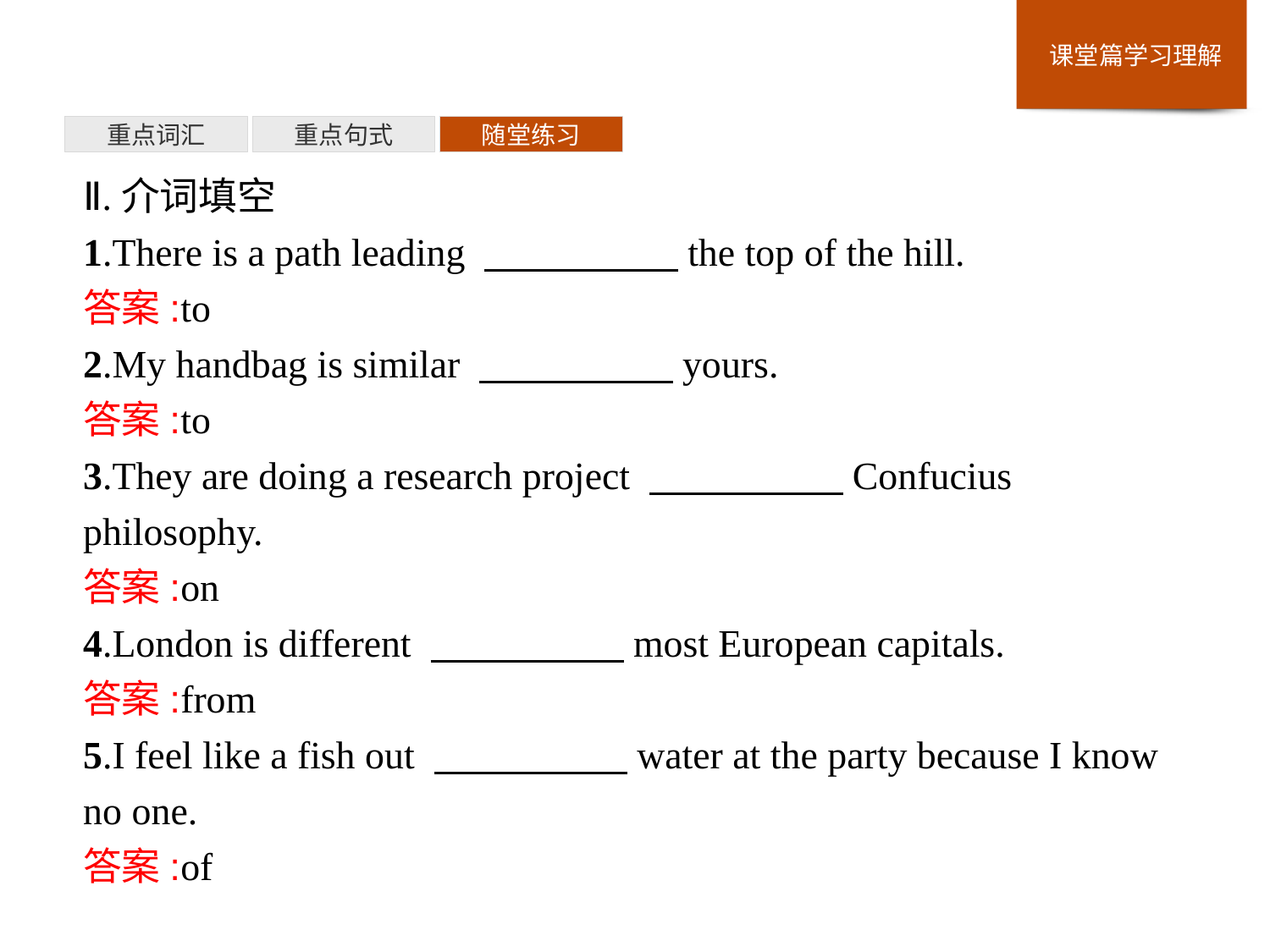

重点词汇
重点句式
随堂练习
Ⅱ.介词填空
1.There is a path leading 　　　　　the top of the hill.
答案:to
2.My handbag is similar 　　　　　yours.
答案:to
3.They are doing a research project 　　　　　Confucius philosophy.
答案:on
4.London is different 　　　　　most European capitals.
答案:from
5.I feel like a fish out 　　　　　water at the party because I know no one.
答案:of